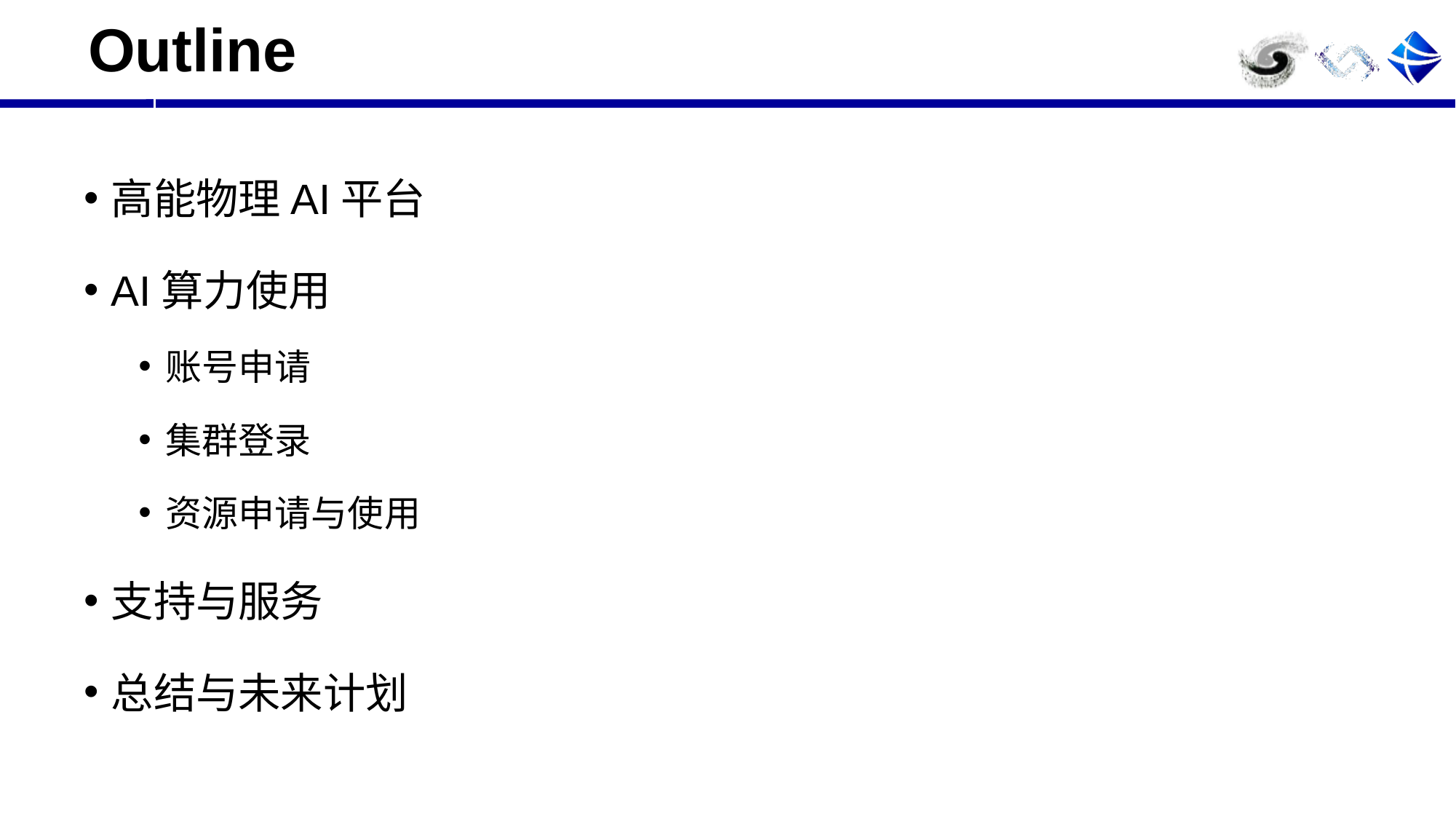

# Outline
高能物理AI平台
AI算力使用
账号申请
集群登录
资源申请与使用
支持与服务
总结与未来计划